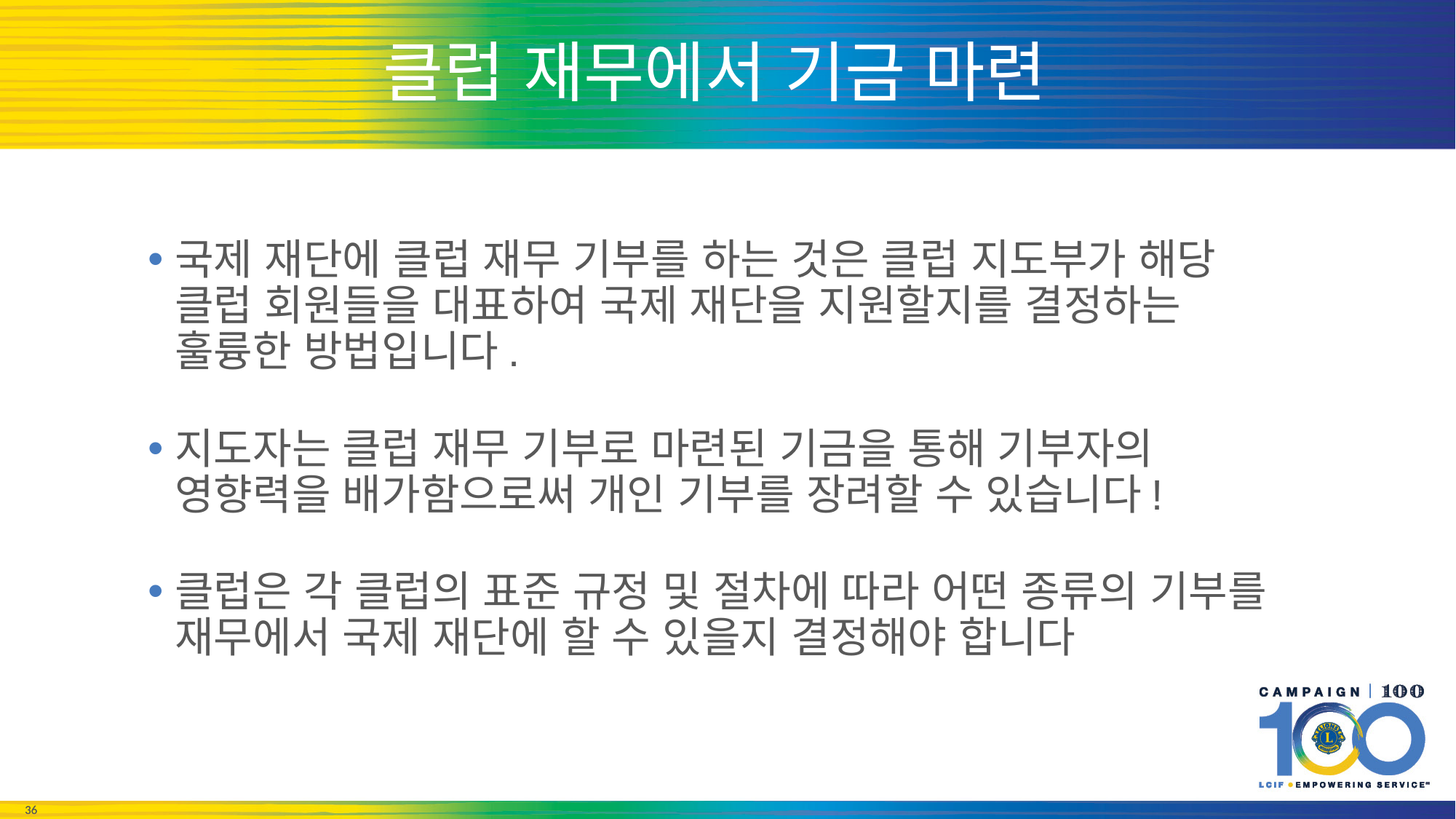

# 클럽 재무에서 기금 마련
국제 재단에 클럽 재무 기부를 하는 것은 클럽 지도부가 해당 클럽 회원들을 대표하여 국제 재단을 지원할지를 결정하는 훌륭한 방법입니다.
지도자는 클럽 재무 기부로 마련된 기금을 통해 기부자의 영향력을 배가함으로써 개인 기부를 장려할 수 있습니다!
클럽은 각 클럽의 표준 규정 및 절차에 따라 어떤 종류의 기부를 재무에서 국제 재단에 할 수 있을지 결정해야 합니다